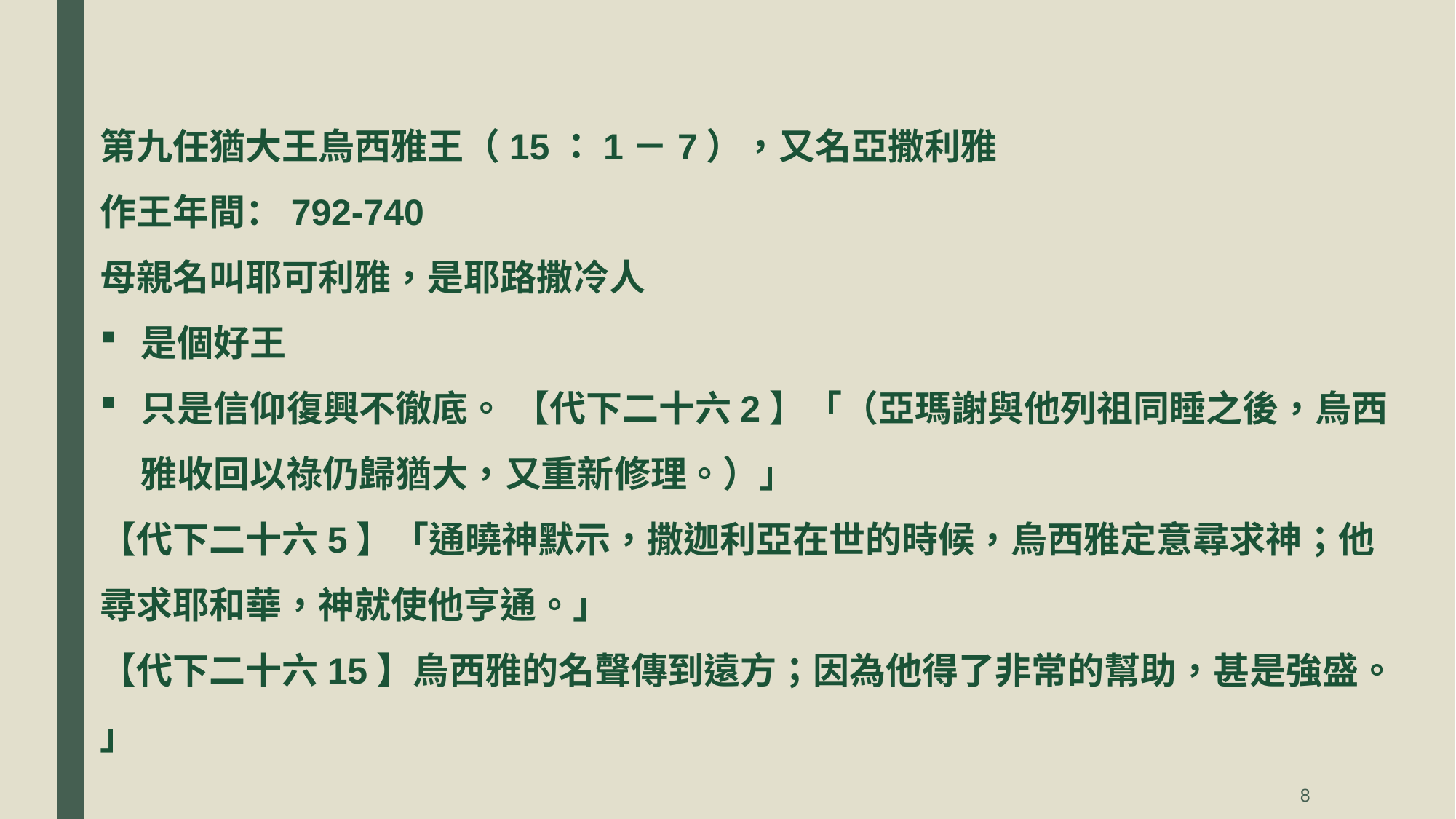

第九任猶大王烏西雅王（15：1－7），又名亞撒利雅
作王年間：792-740
母親名叫耶可利雅，是耶路撒冷人
是個好王
只是信仰復興不徹底。 【代下二十六2】「（亞瑪謝與他列祖同睡之後，烏西雅收回以祿仍歸猶大，又重新修理。）」
【代下二十六5】「通曉神默示，撒迦利亞在世的時候，烏西雅定意尋求神；他尋求耶和華，神就使他亨通。」
【代下二十六15】烏西雅的名聲傳到遠方；因為他得了非常的幫助，甚是強盛。 」

8